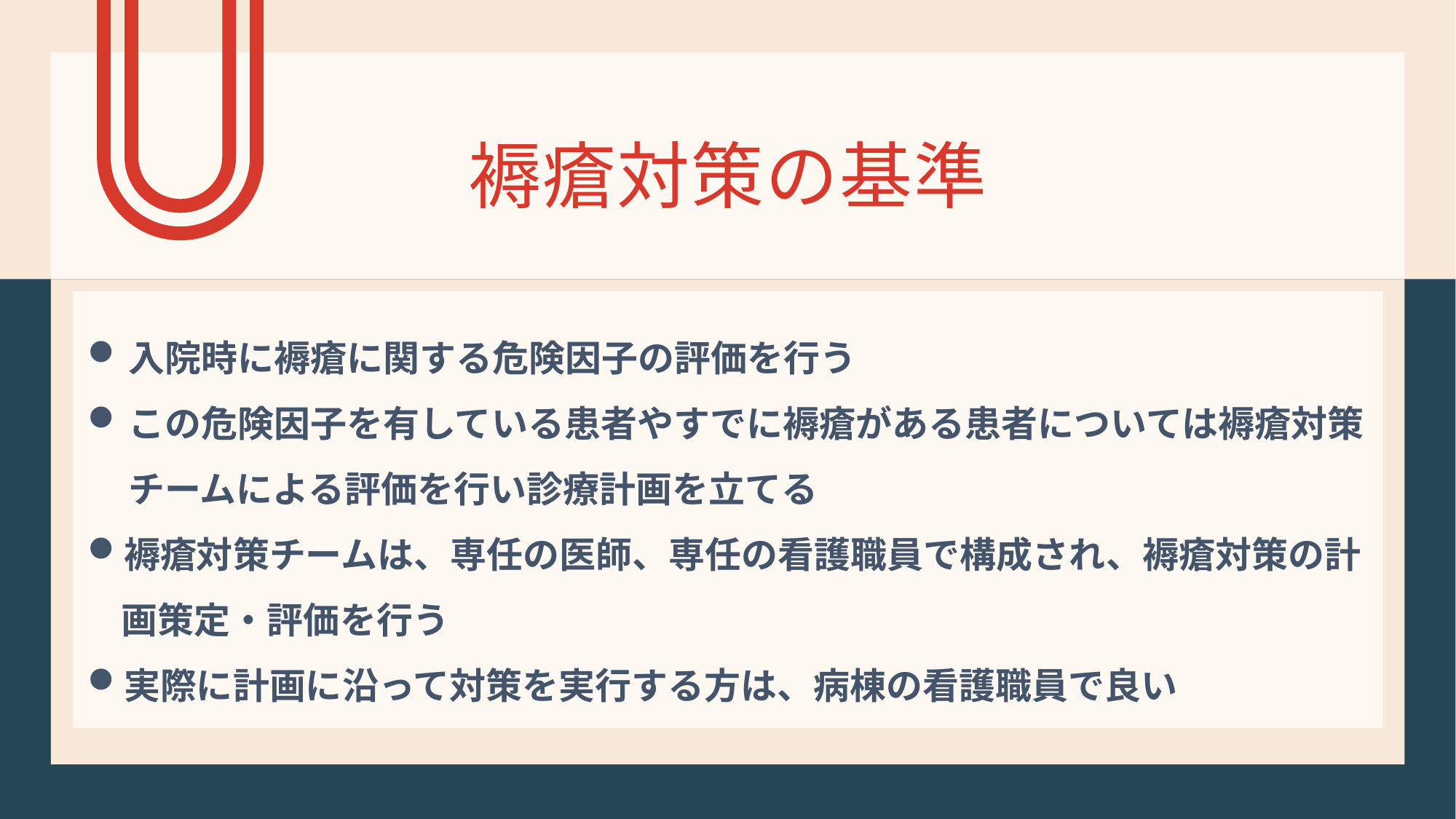

# 褥瘡対策の基準
入院時に褥瘡に関する危険因子の評価を行う
この危険因子を有している患者やすでに褥瘡がある患者については褥瘡対策チームによる評価を行い診療計画を立てる
褥瘡対策チームは、専任の医師、専任の看護職員で構成され、褥瘡対策の計画策定・評価を行う
実際に計画に沿って対策を実行する方は、病棟の看護職員で良い